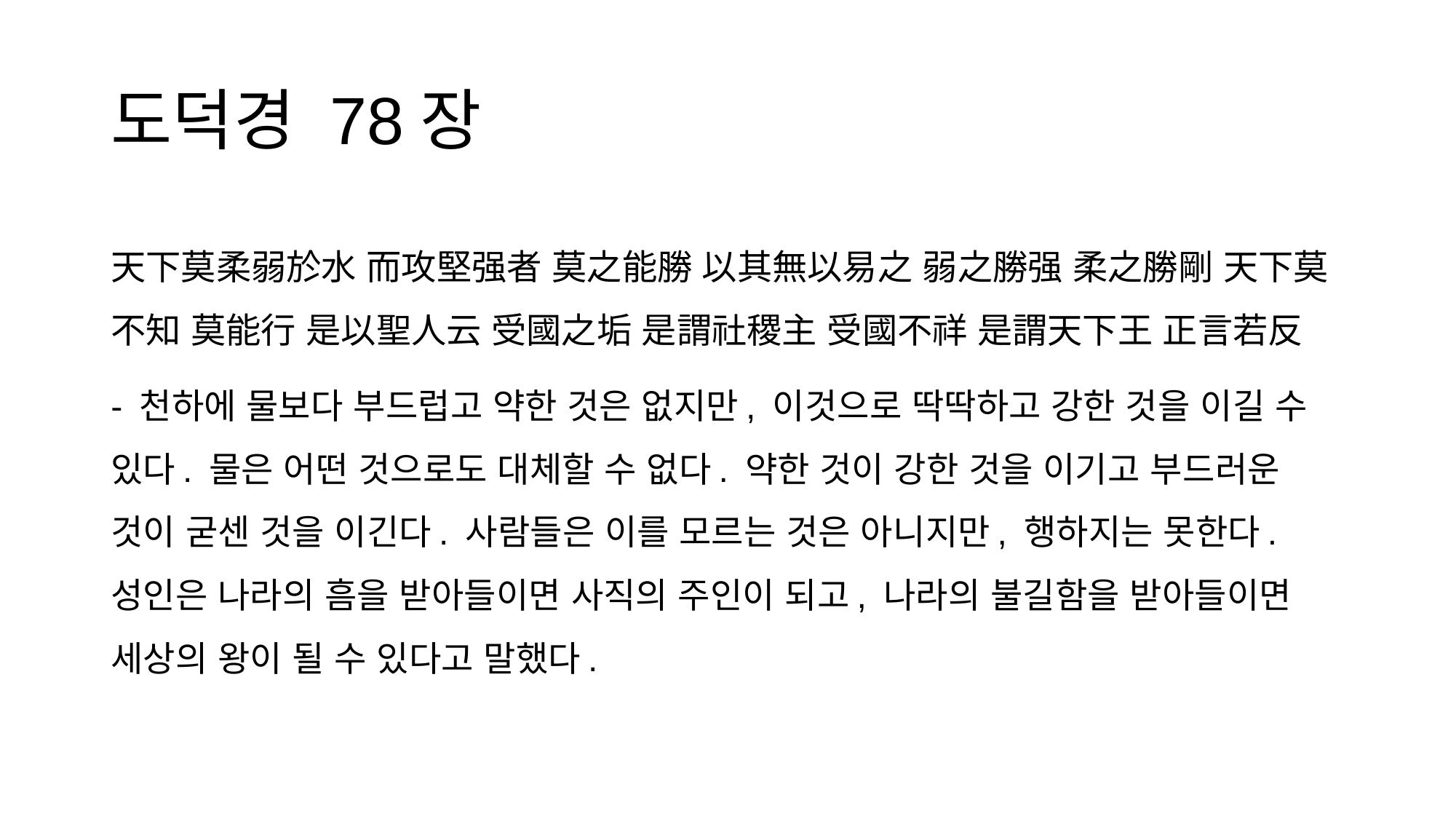

# 도덕경 78장
天下莫柔弱於水 而攻堅强者 莫之能勝 以其無以易之 弱之勝强 柔之勝剛 天下莫不知 莫能行 是以聖人云 受國之垢 是謂社稷主 受國不祥 是謂天下王 正言若反
- 천하에 물보다 부드럽고 약한 것은 없지만, 이것으로 딱딱하고 강한 것을 이길 수 있다. 물은 어떤 것으로도 대체할 수 없다. 약한 것이 강한 것을 이기고 부드러운 것이 굳센 것을 이긴다. 사람들은 이를 모르는 것은 아니지만, 행하지는 못한다. 성인은 나라의 흠을 받아들이면 사직의 주인이 되고, 나라의 불길함을 받아들이면 세상의 왕이 될 수 있다고 말했다.